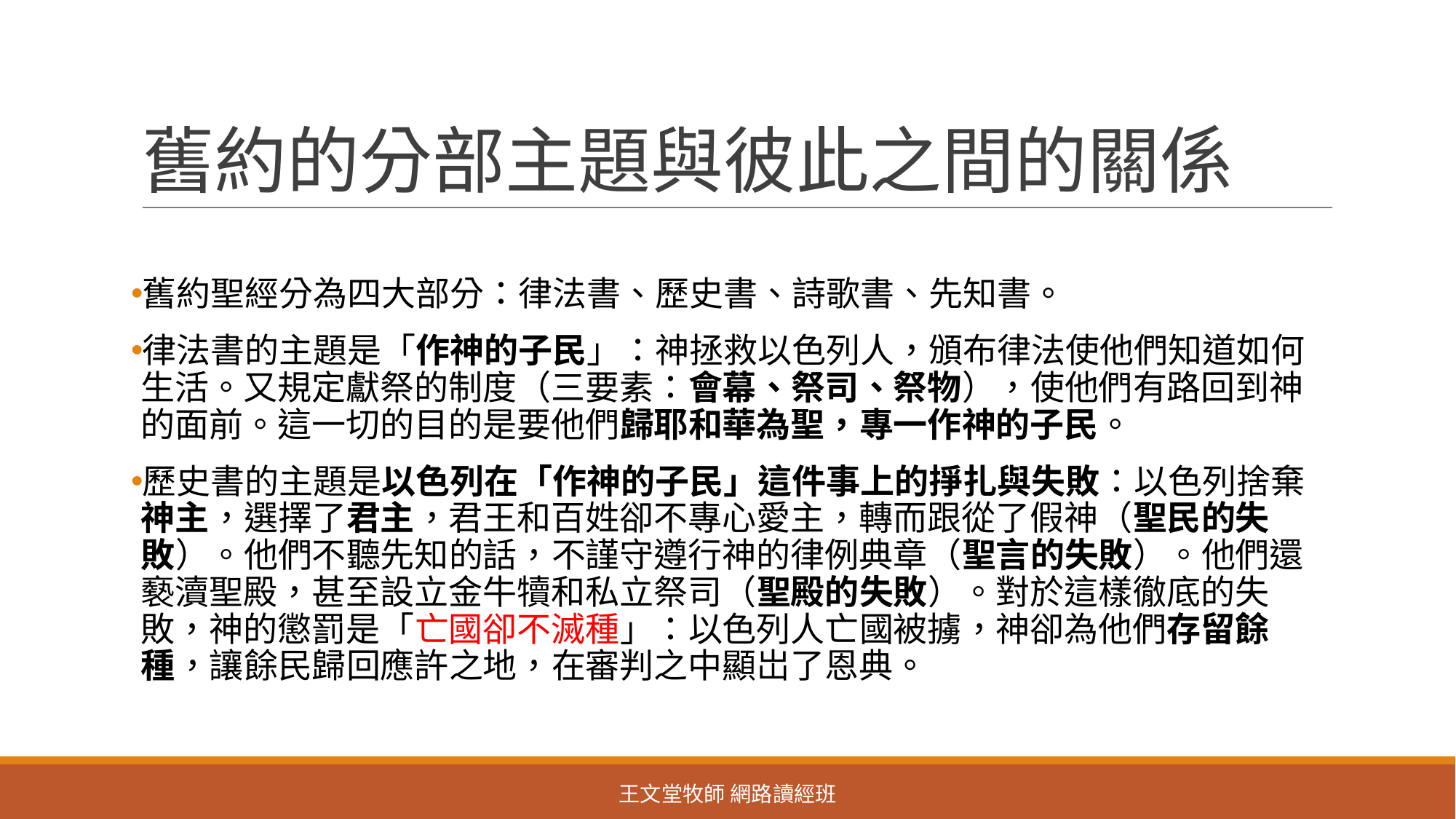

# 舊約的分部主題與彼此之間的關係

舊約聖經分為四大部分：律法書、歷史書、詩歌書、先知書。
律法書的主題是「作神的子民」：神拯救以色列人，頒布律法使他們知道如何生活。又規定獻祭的制度（三要素：會幕、祭司、祭物），使他們有路回到神的面前。這一切的目的是要他們歸耶和華為聖，專一作神的子民。
歷史書的主題是以色列在「作神的子民」這件事上的掙扎與失敗：以色列捨棄神主，選擇了君主，君王和百姓卻不專心愛主，轉而跟從了假神（聖民的失敗）。他們不聽先知的話，不謹守遵行神的律例典章（聖言的失敗）。他們還褻瀆聖殿，甚至設立金牛犢和私立祭司（聖殿的失敗）。對於這樣徹底的失敗，神的懲罰是「亡國卻不滅種」：以色列人亡國被擄，神卻為他們存留餘種，讓餘民歸回應許之地，在審判之中顯岀了恩典。

王文堂牧師 網路讀經班